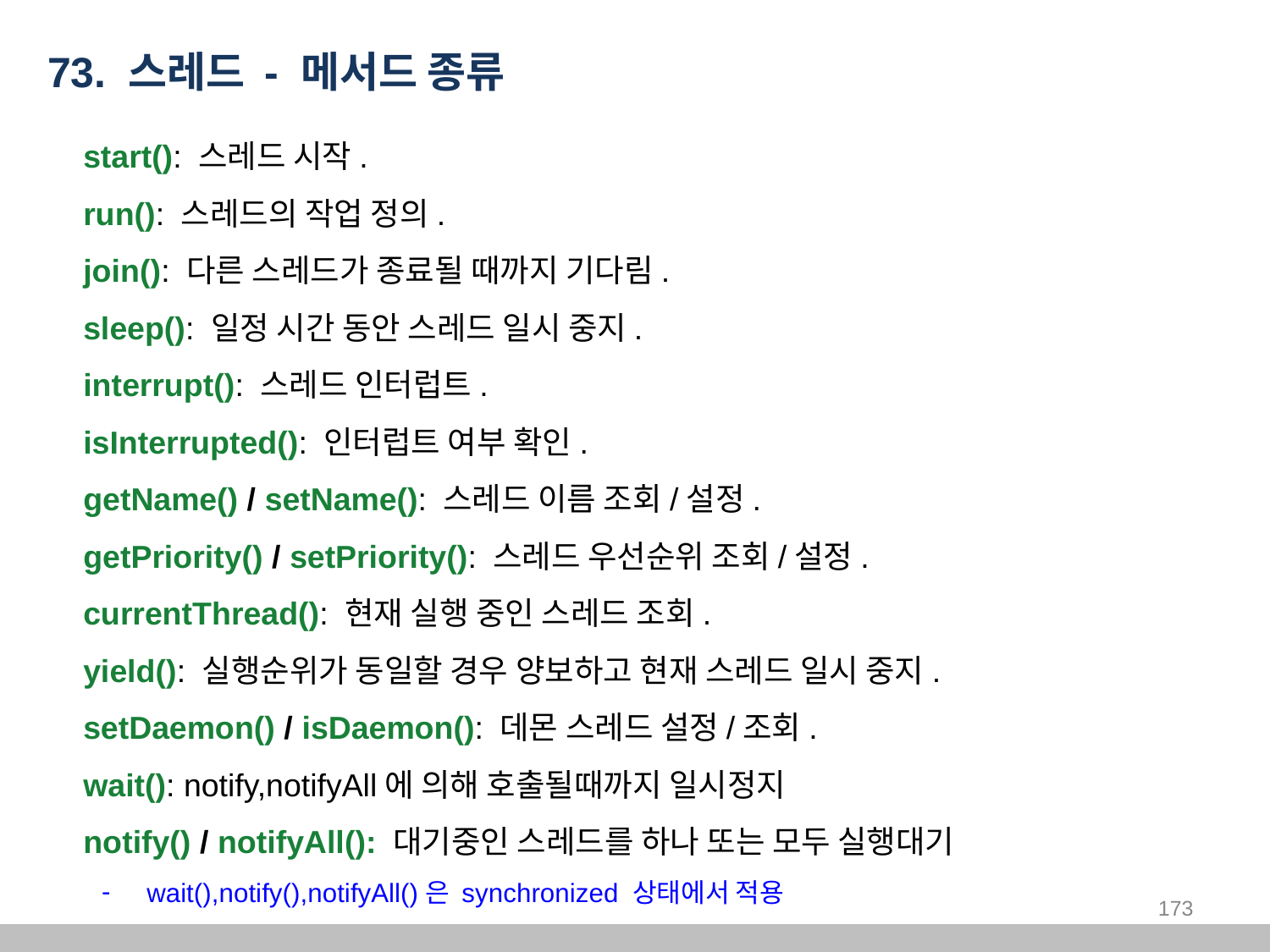

73. 스레드 - 메서드 종류
start(): 스레드 시작.
run(): 스레드의 작업 정의.
join(): 다른 스레드가 종료될 때까지 기다림.
sleep(): 일정 시간 동안 스레드 일시 중지.
interrupt(): 스레드 인터럽트.
isInterrupted(): 인터럽트 여부 확인.
getName() / setName(): 스레드 이름 조회/설정.
getPriority() / setPriority(): 스레드 우선순위 조회/설정.
currentThread(): 현재 실행 중인 스레드 조회.
yield(): 실행순위가 동일할 경우 양보하고 현재 스레드 일시 중지.
setDaemon() / isDaemon(): 데몬 스레드 설정/조회.
wait(): notify,notifyAll에 의해 호출될때까지 일시정지
notify() / notifyAll(): 대기중인 스레드를 하나 또는 모두 실행대기
wait(),notify(),notifyAll()은 synchronized 상태에서 적용
173